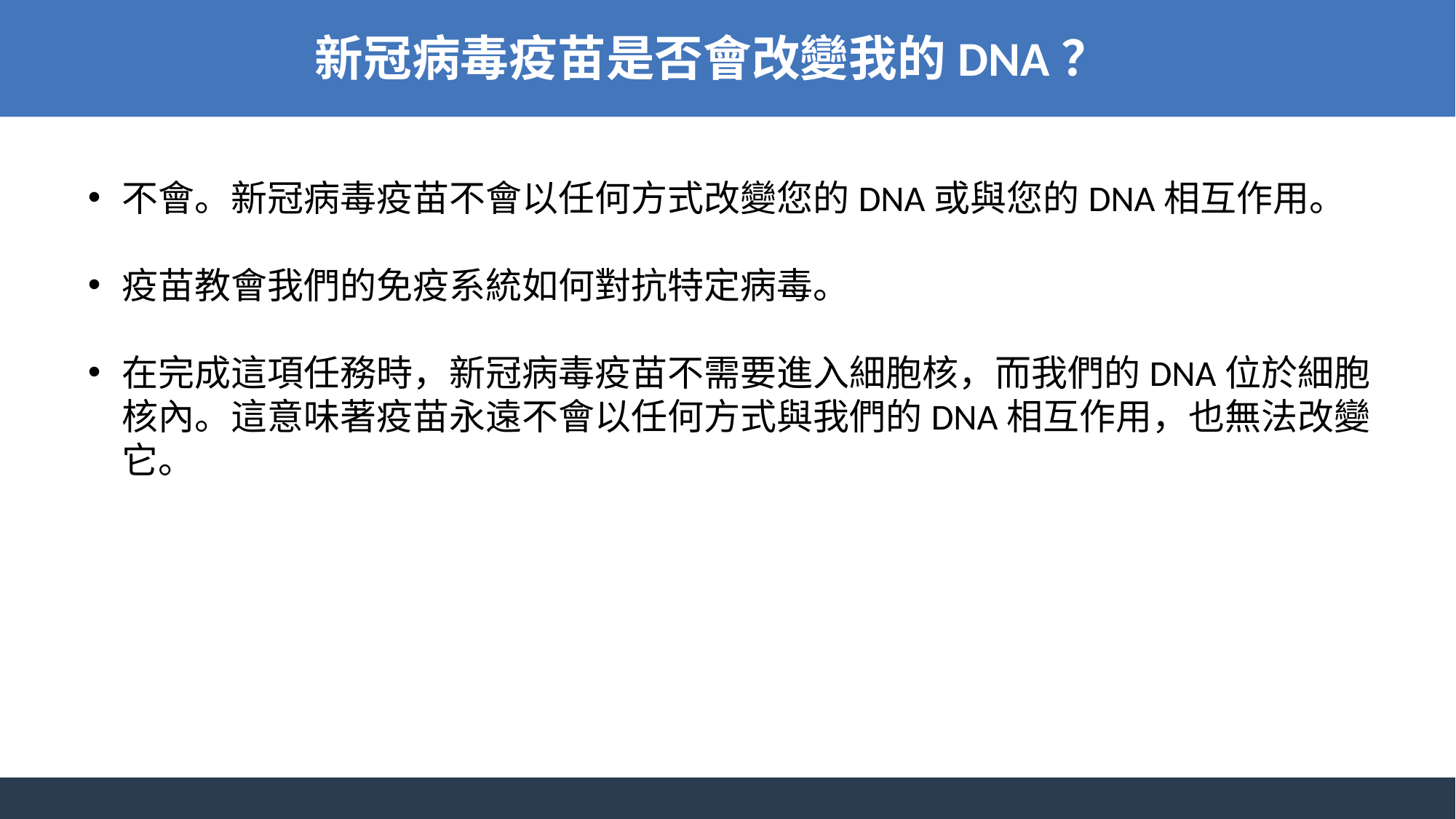

新冠病毒疫苗是否會改變我的DNA？
不會。新冠病毒疫苗不會以任何方式改變您的DNA或與您的DNA相互作用。

疫苗教會我們的免疫系統如何對抗特定病毒。

在完成這項任務時，新冠病毒疫苗不需要進入細胞核，而我們的DNA位於細胞核內。這意味著疫苗永遠不會以任何方式與我們的DNA相互作用，也無法改變它。